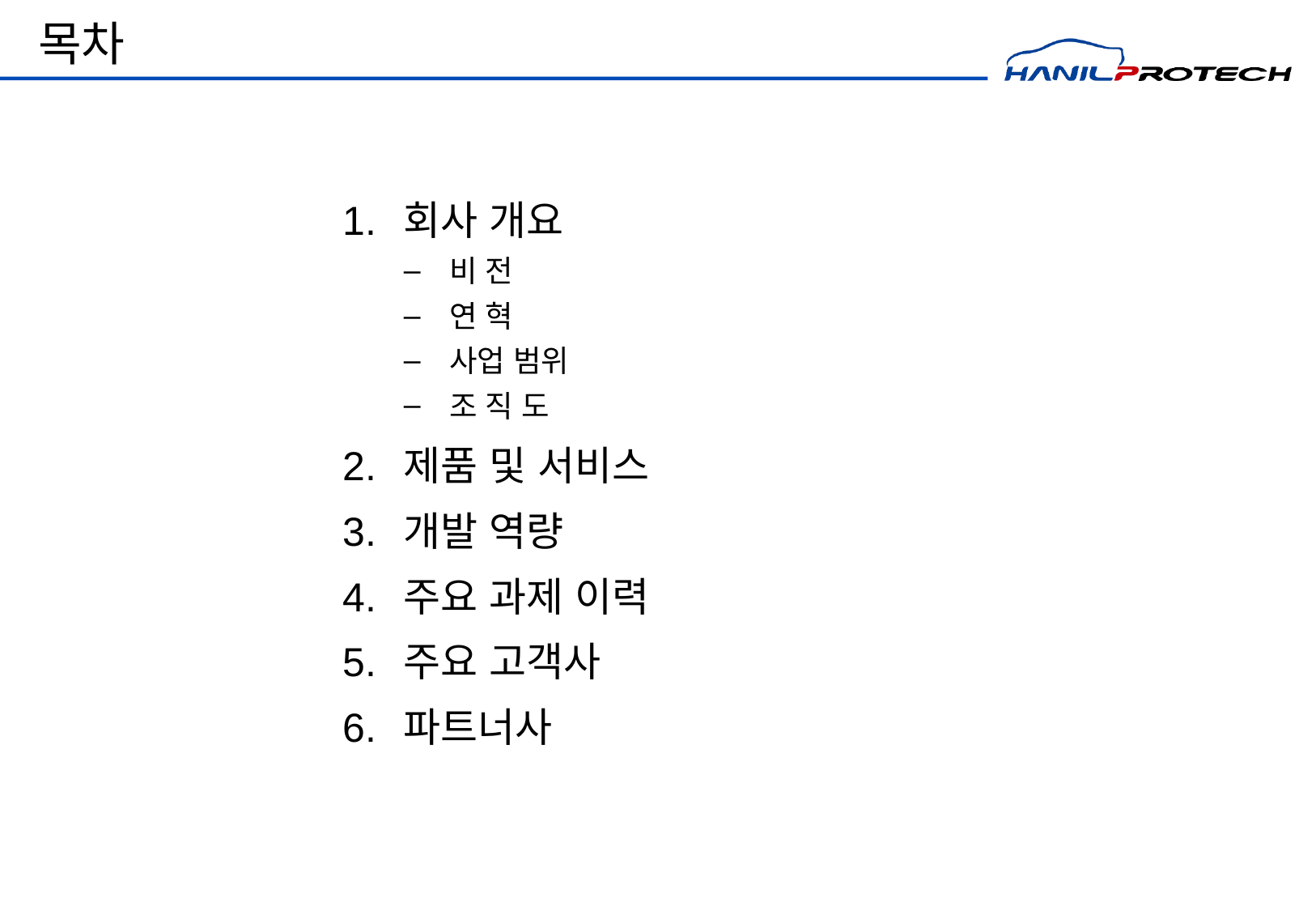

회사 개요
비 전
연 혁
사업 범위
조 직 도
제품 및 서비스
개발 역량
주요 과제 이력
주요 고객사
파트너사